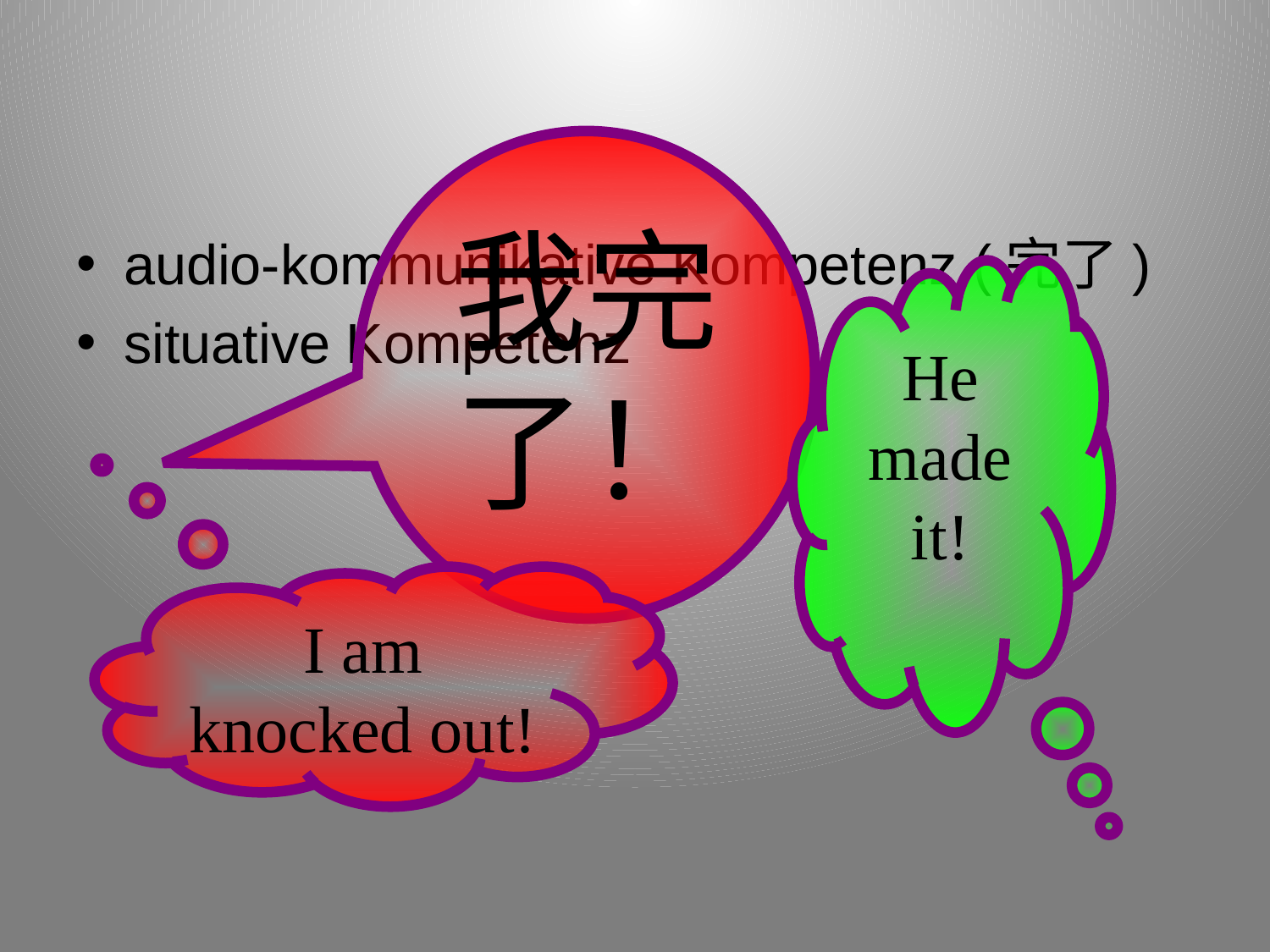

#
我完了！
audio-kommunikative Kompetenz (完了)
situative Kompetenz
He made it!
I am knocked out!